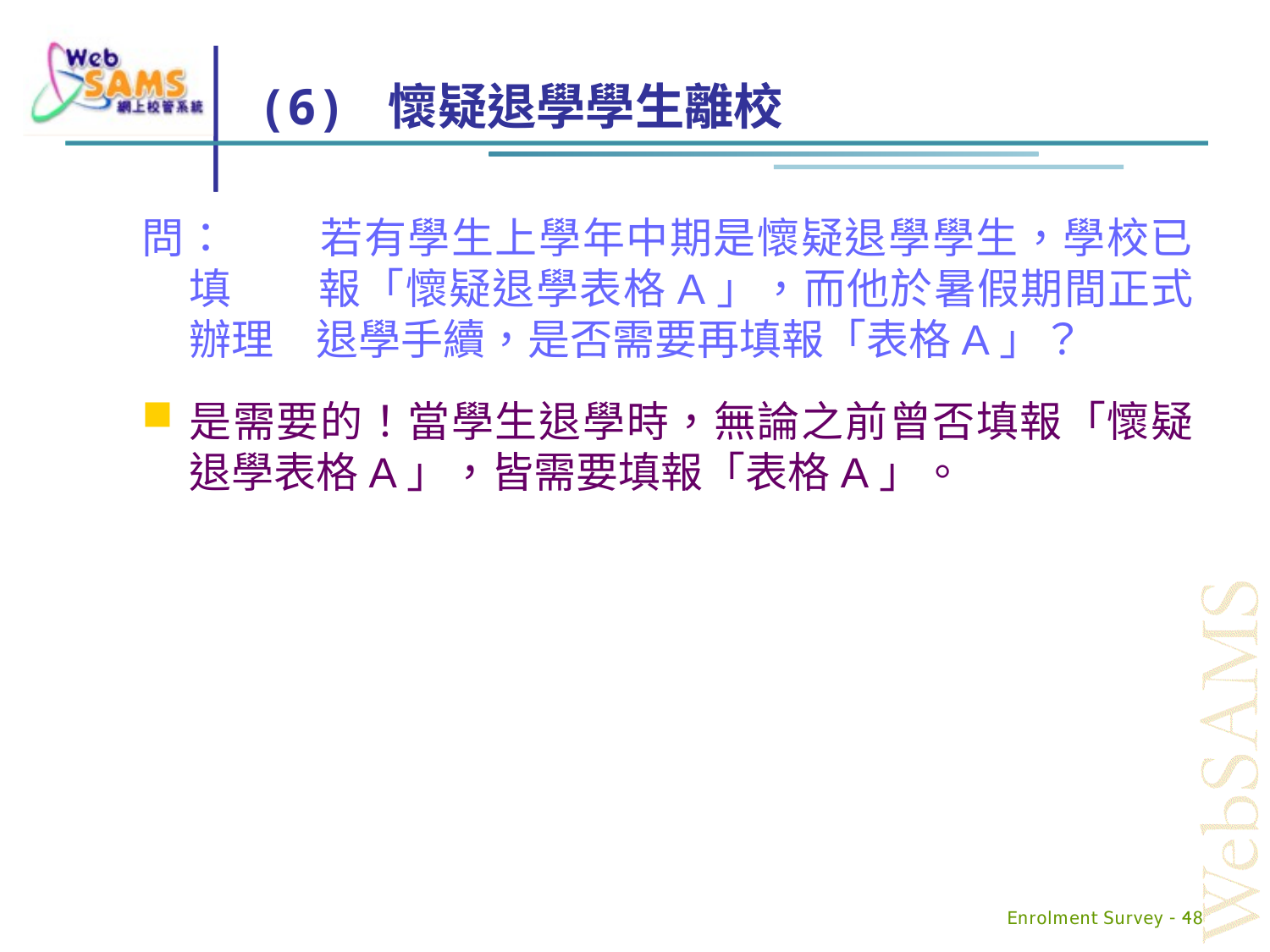

# (6) 懷疑退學學生離校
問：	若有學生上學年中期是懷疑退學學生，學校已填	報「懷疑退學表格A」，而他於暑假期間正式辦理	退學手續，是否需要再填報「表格A」？
是需要的！當學生退學時，無論之前曾否填報「懷疑退學表格A」，皆需要填報「表格A」。

Enrolment Survey - 48